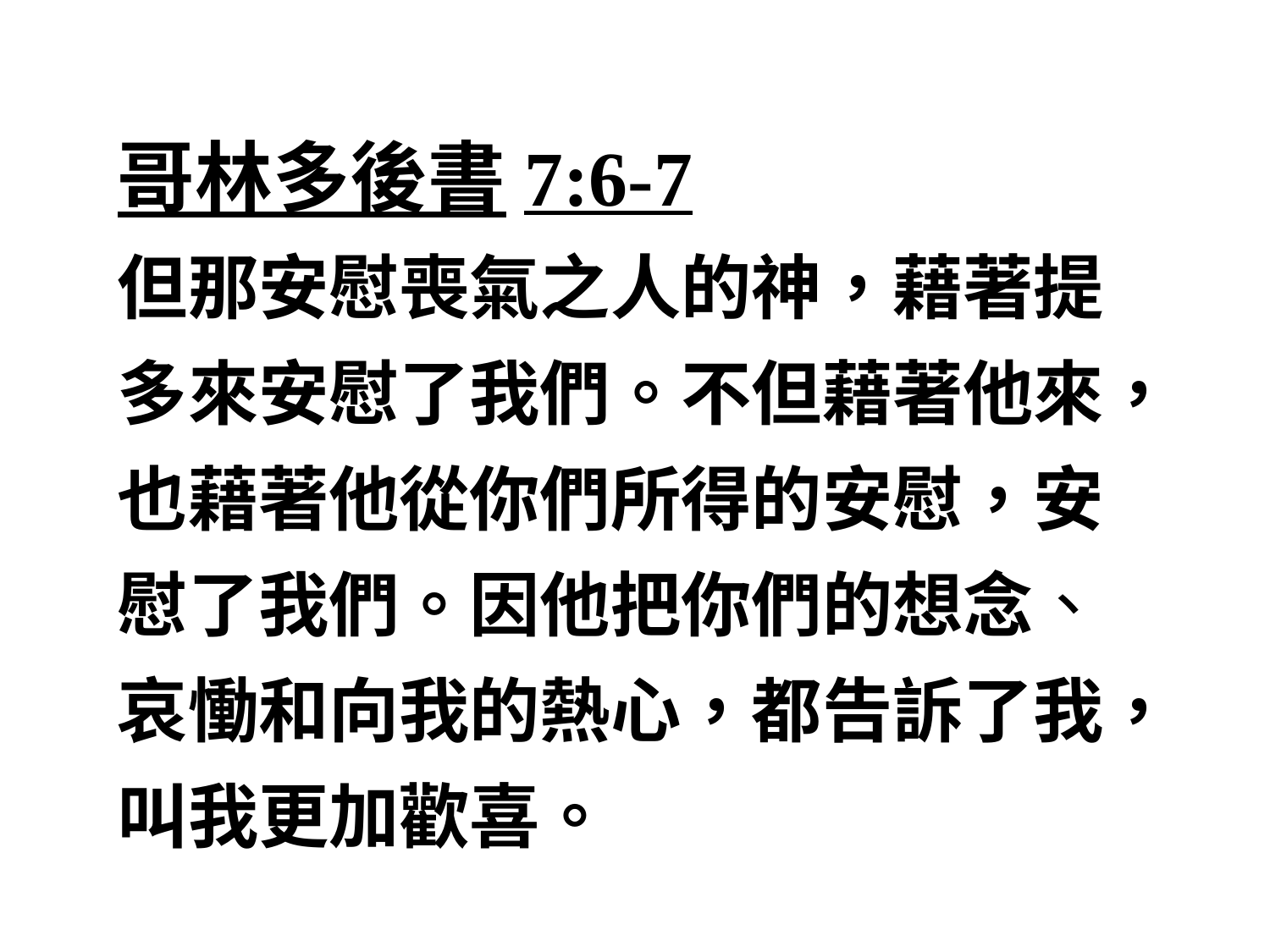

哥林多後書7:6-7
但那安慰喪氣之人的神，藉著提多來安慰了我們。不但藉著他來，也藉著他從你們所得的安慰，安慰了我們。因他把你們的想念、哀慟和向我的熱心，都告訴了我，叫我更加歡喜。